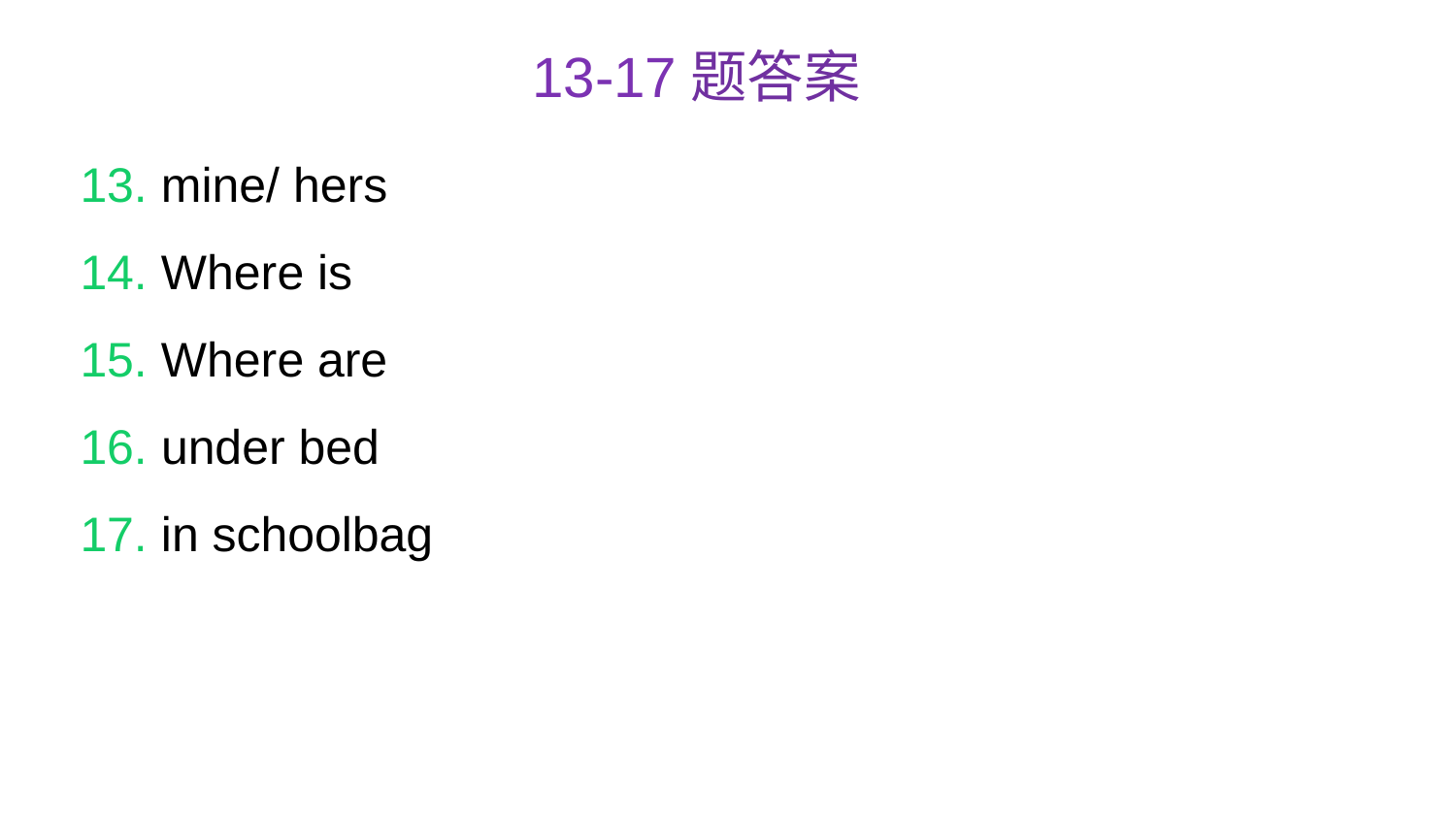

13-17题答案
13. mine/ hers
14. Where is
15. Where are
16. under bed
17. in schoolbag